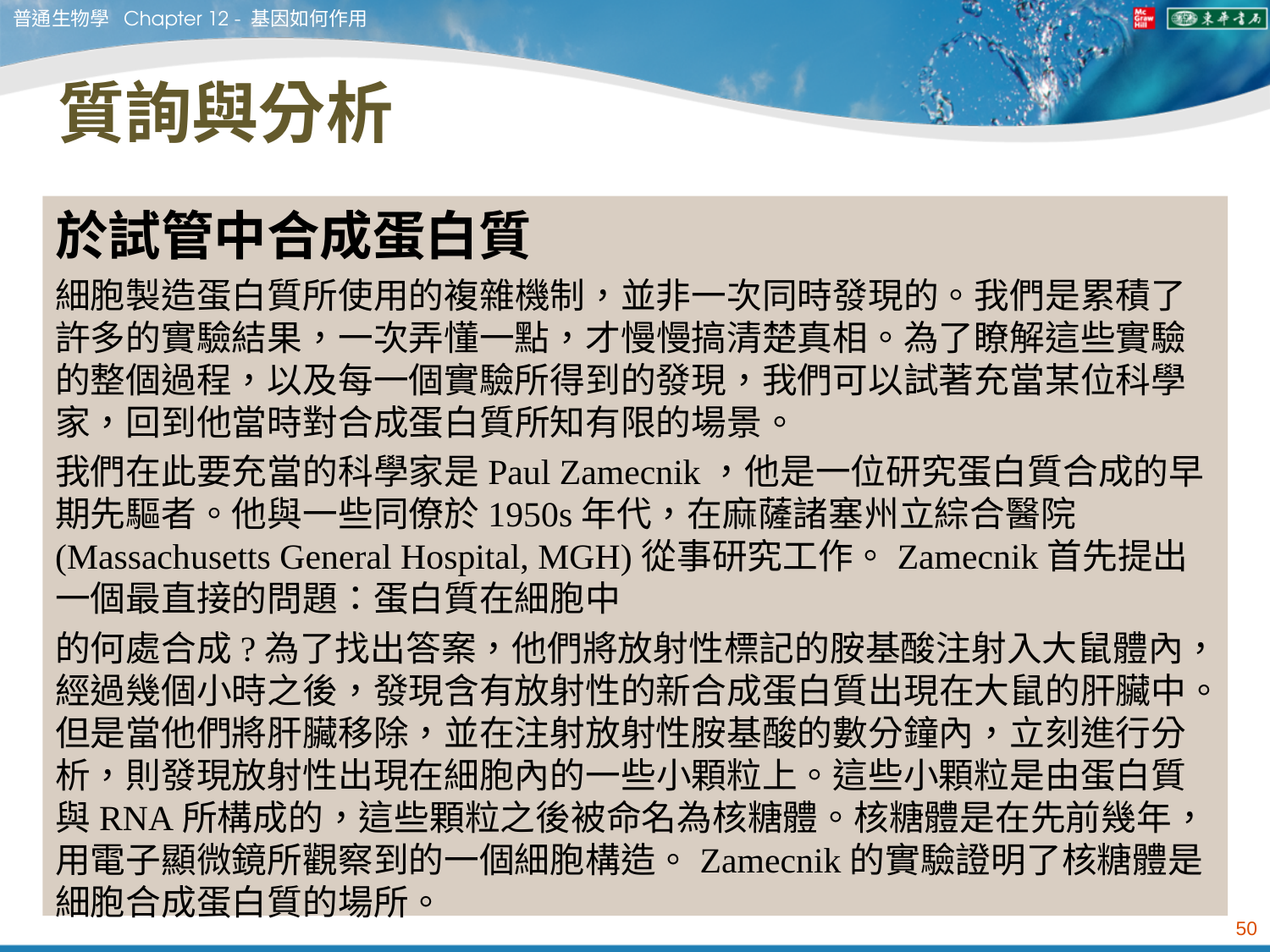

普通生物學  Chapter 12 - 基因如何作用
# 質詢與分析
於試管中合成蛋白質
細胞製造蛋白質所使用的複雜機制，並非一次同時發現的。我們是累積了許多的實驗結果，一次弄懂一點，才慢慢搞清楚真相。為了瞭解這些實驗的整個過程，以及每一個實驗所得到的發現，我們可以試著充當某位科學家，回到他當時對合成蛋白質所知有限的場景。
我們在此要充當的科學家是Paul Zamecnik，他是一位研究蛋白質合成的早期先驅者。他與一些同僚於1950s年代，在麻薩諸塞州立綜合醫院(Massachusetts General Hospital, MGH)從事研究工作。Zamecnik首先提出一個最直接的問題：蛋白質在細胞中
的何處合成?為了找出答案，他們將放射性標記的胺基酸注射入大鼠體內，經過幾個小時之後，發現含有放射性的新合成蛋白質出現在大鼠的肝臟中。但是當他們將肝臟移除，並在注射放射性胺基酸的數分鐘內，立刻進行分析，則發現放射性出現在細胞內的一些小顆粒上。這些小顆粒是由蛋白質與RNA所構成的，這些顆粒之後被命名為核糖體。核糖體是在先前幾年，用電子顯微鏡所觀察到的一個細胞構造。Zamecnik的實驗證明了核糖體是細胞合成蛋白質的場所。
50